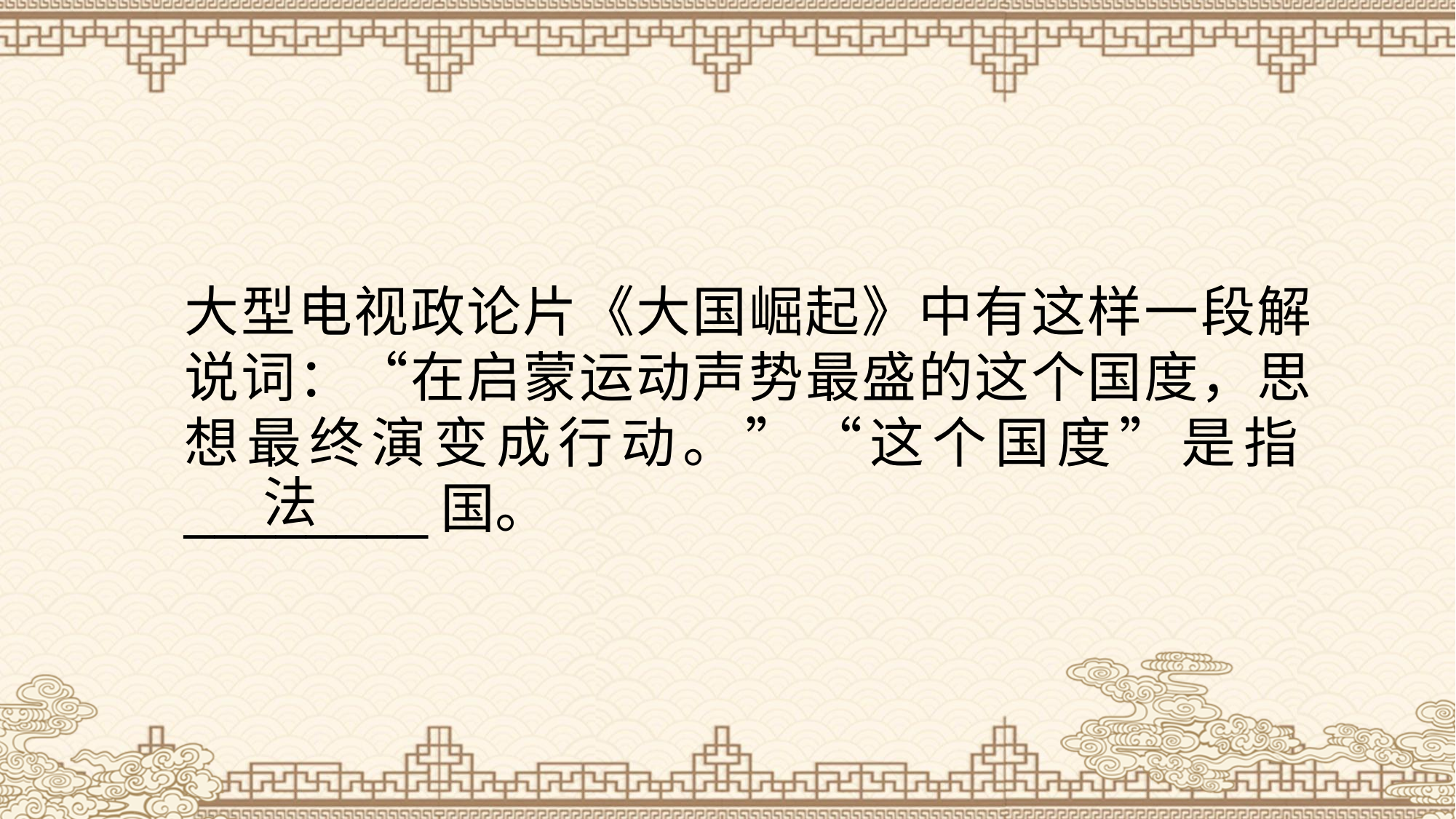

大型电视政论片《大国崛起》中有这样一段解说词：“在启蒙运动声势最盛的这个国度，思想最终演变成行动。”“这个国度”是指________国。
法